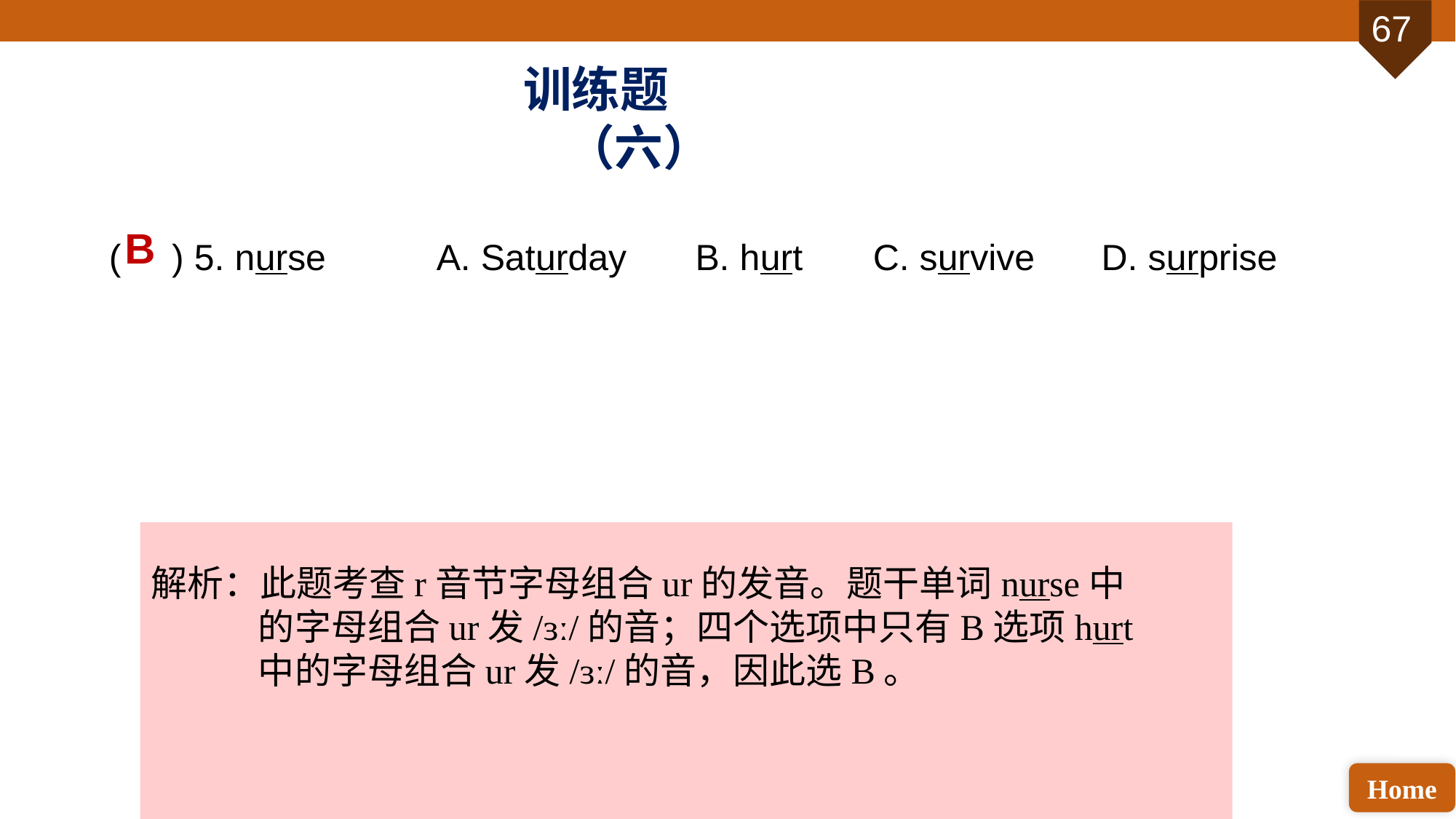

训练题（六）
B
(     ) 5. nurse 	A. Saturday	    B. hurt 	C. survive	 D. surprise

解析：此题考查r音节字母组合ur的发音。题干单词nurse中的字母组合ur发/ɜː/的音；四个选项中只有B选项hurt中的字母组合ur发/ɜː/的音，因此选B。